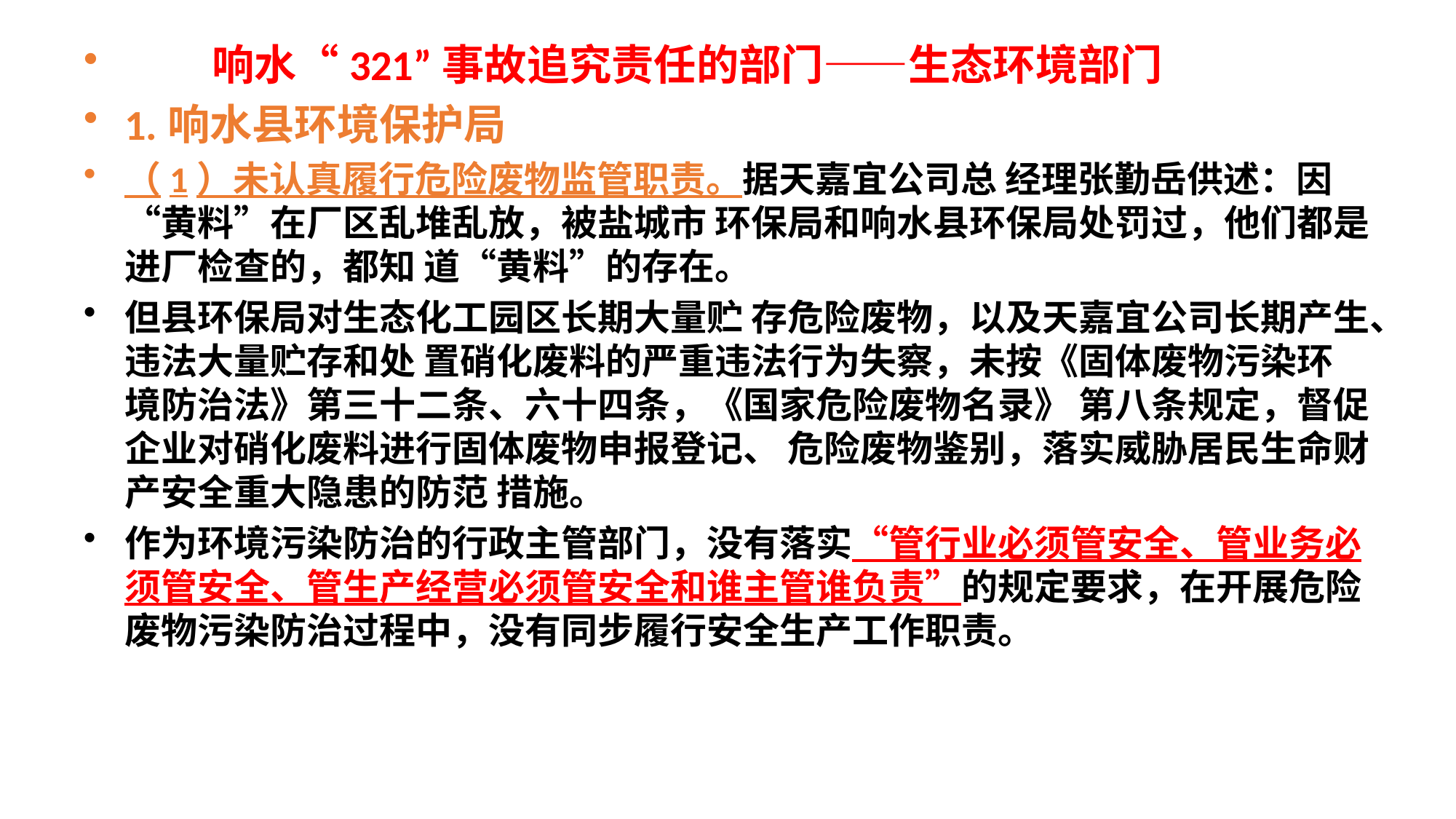

响水“321”事故追究责任的部门——生态环境部门
1.响水县环境保护局
（1）未认真履行危险废物监管职责。据天嘉宜公司总 经理张勤岳供述：因“黄料”在厂区乱堆乱放，被盐城市 环保局和响水县环保局处罚过，他们都是进厂检查的，都知 道“黄料”的存在。
但县环保局对生态化工园区长期大量贮 存危险废物，以及天嘉宜公司长期产生、违法大量贮存和处 置硝化废料的严重违法行为失察，未按《固体废物污染环 境防治法》第三十二条、六十四条，《国家危险废物名录》 第八条规定，督促企业对硝化废料进行固体废物申报登记、 危险废物鉴别，落实威胁居民生命财产安全重大隐患的防范 措施。
作为环境污染防治的行政主管部门，没有落实“管行业必须管安全、管业务必须管安全、管生产经营必须管安全和谁主管谁负责”的规定要求，在开展危险废物污染防治过程中，没有同步履行安全生产工作职责。
62